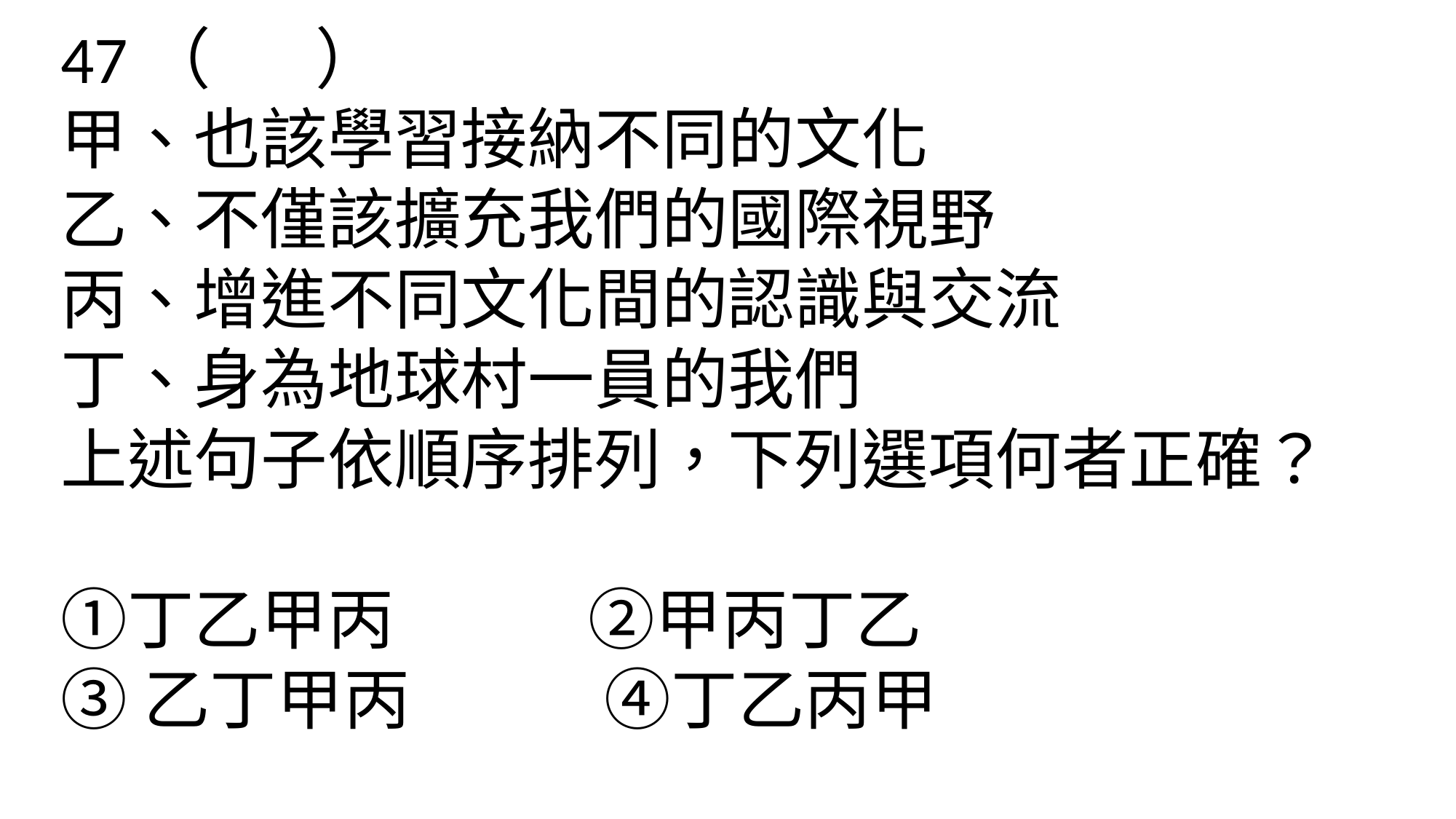

47（       ）
甲、也該學習接納不同的文化
乙、不僅該擴充我們的國際視野
丙、增進不同文化間的認識與交流
丁、身為地球村一員的我們
上述句子依順序排列，下列選項何者正確？　
①丁乙甲丙             ②甲丙丁乙
③乙丁甲丙             ④丁乙丙甲